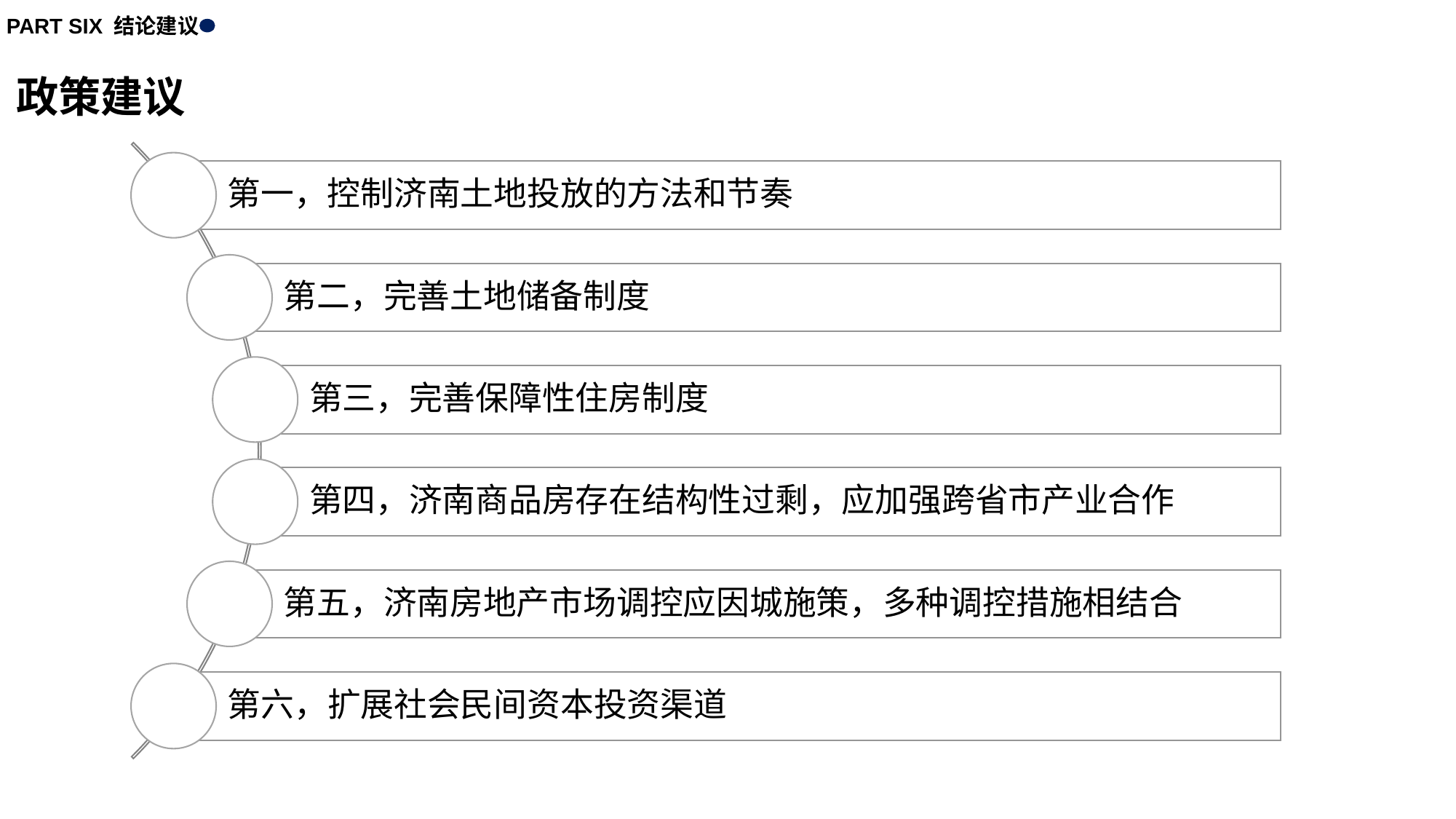

PART SIX 结论建议

政策建议
第一，控制济南土地投放的方法和节奏
第二，完善土地储备制度
第三，完善保障性住房制度
第四，济南商品房存在结构性过剩，应加强跨省市产业合作
第五，济南房地产市场调控应因城施策，多种调控措施相结合
第六，扩展社会民间资本投资渠道